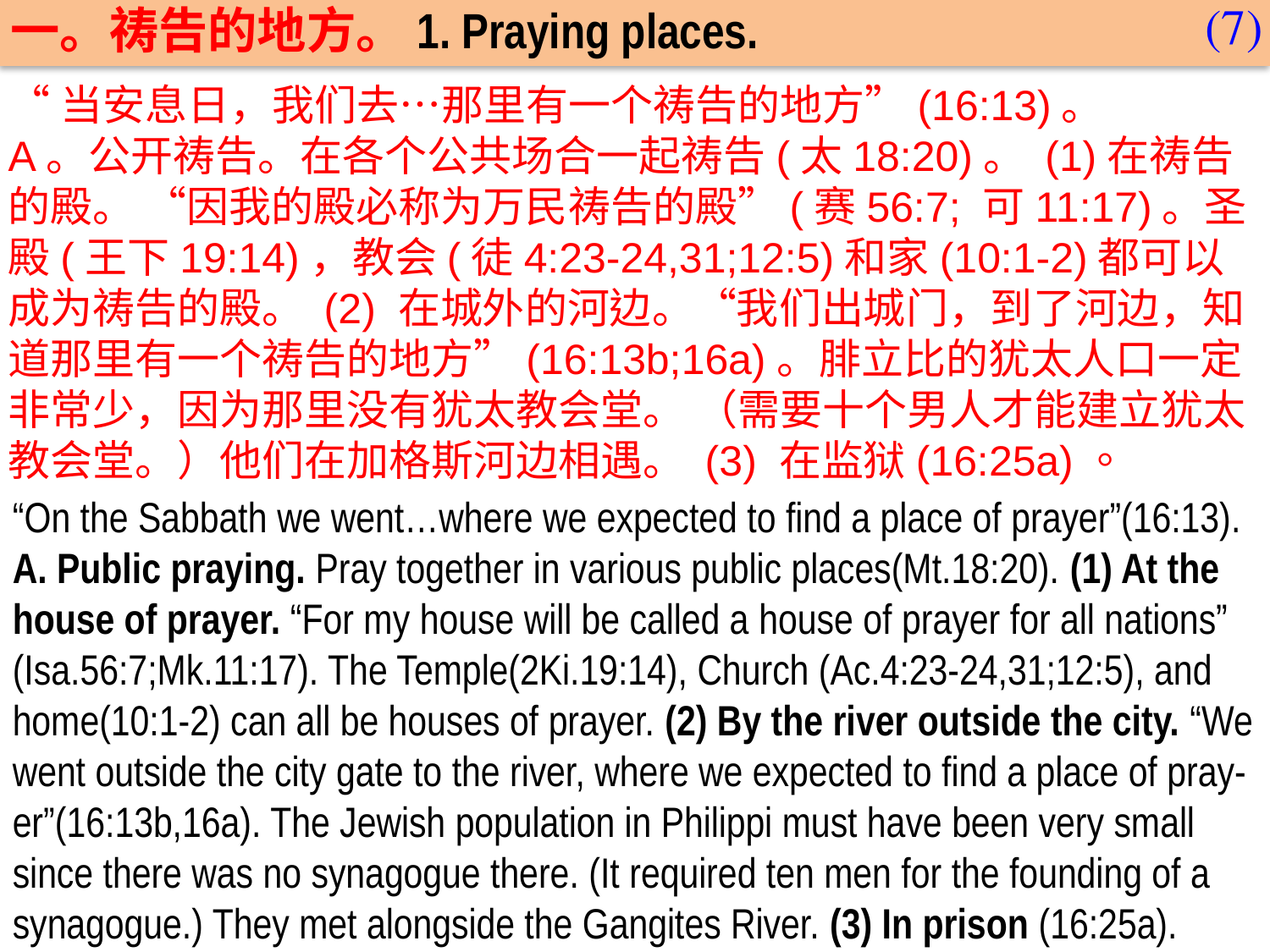

(7)
一。祷告的地方。1. Praying places.

“当安息日，我们去…那里有一个祷告的地方”(16:13)。
A。公开祷告。在各个公共场合一起祷告(太18:20)。 (1)在祷告的殿。 “因我的殿必称为万民祷告的殿”(赛56:7; 可11:17)。圣殿(王下19:14)，教会(徒4:23-24,31;12:5)和家(10:1-2)都可以成为祷告的殿。 (2) 在城外的河边。“我们出城门，到了河边，知道那里有一个祷告的地方”(16:13b;16a)。腓立比的犹太人口一定非常少，因为那里没有犹太教会堂。 （需要十个男人才能建立犹太教会堂。）他们在加格斯河边相遇。 (3) 在监狱(16:25a)。
“On the Sabbath we went…where we expected to find a place of prayer”(16:13).
A. Public praying. Pray together in various public places(Mt.18:20). (1) At the house of prayer. “For my house will be called a house of prayer for all nations”
(Isa.56:7;Mk.11:17). The Temple(2Ki.19:14), Church (Ac.4:23-24,31;12:5), and home(10:1-2) can all be houses of prayer. (2) By the river outside the city. “We went outside the city gate to the river, where we expected to find a place of pray-er”(16:13b,16a). The Jewish population in Philippi must have been very small since there was no synagogue there. (It required ten men for the founding of a synagogue.) They met alongside the Gangites River. (3) In prison (16:25a).